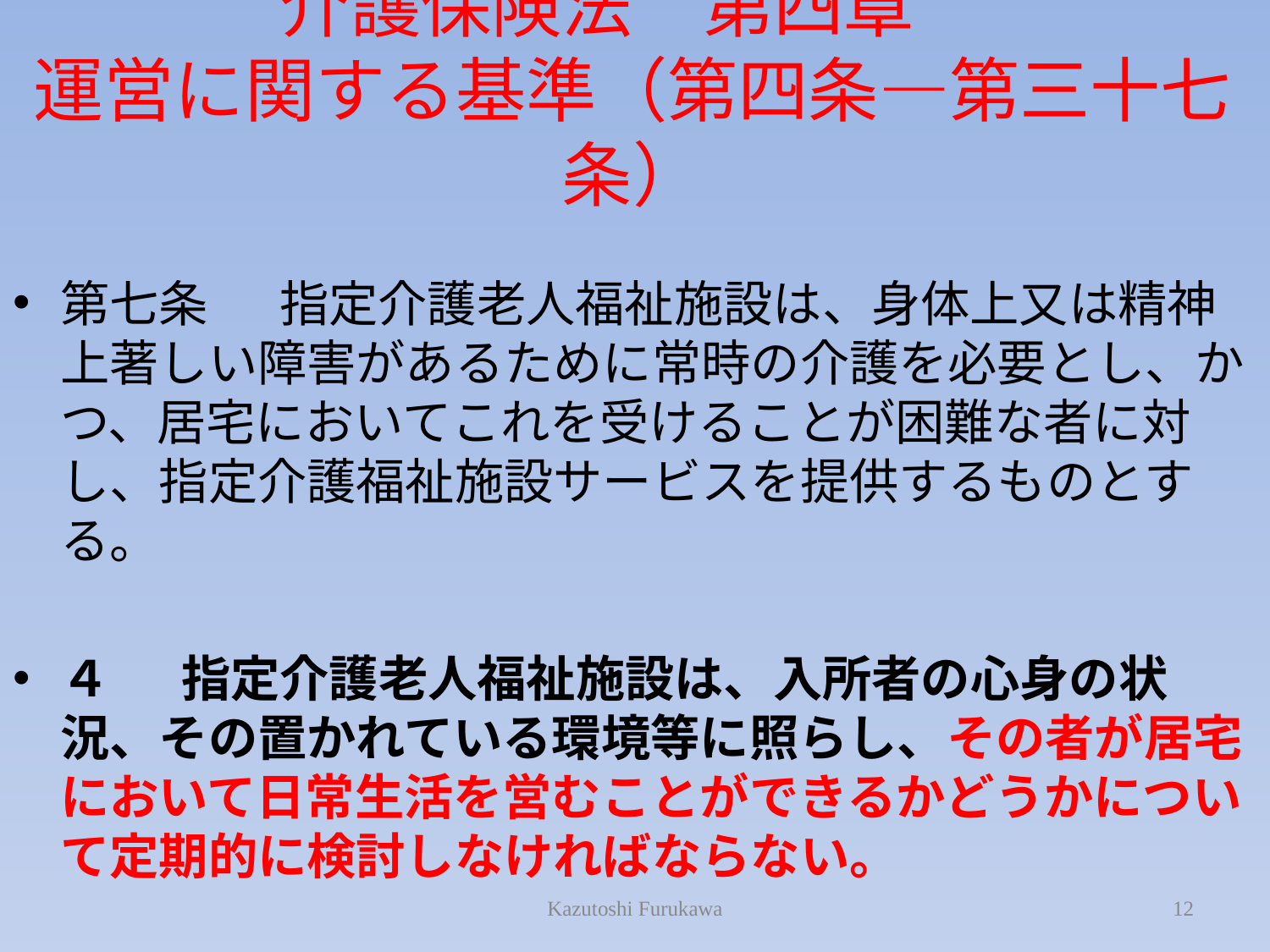

# 介護保険法　第四章　 運営に関する基準（第四条―第三十七条）
第七条  　指定介護老人福祉施設は、身体上又は精神上著しい障害があるために常時の介護を必要とし、かつ、居宅においてこれを受けることが困難な者に対し、指定介護福祉施設サービスを提供するものとする。

４  　指定介護老人福祉施設は、入所者の心身の状況、その置かれている環境等に照らし、その者が居宅において日常生活を営むことができるかどうかについて定期的に検討しなければならない。
Kazutoshi Furukawa
12